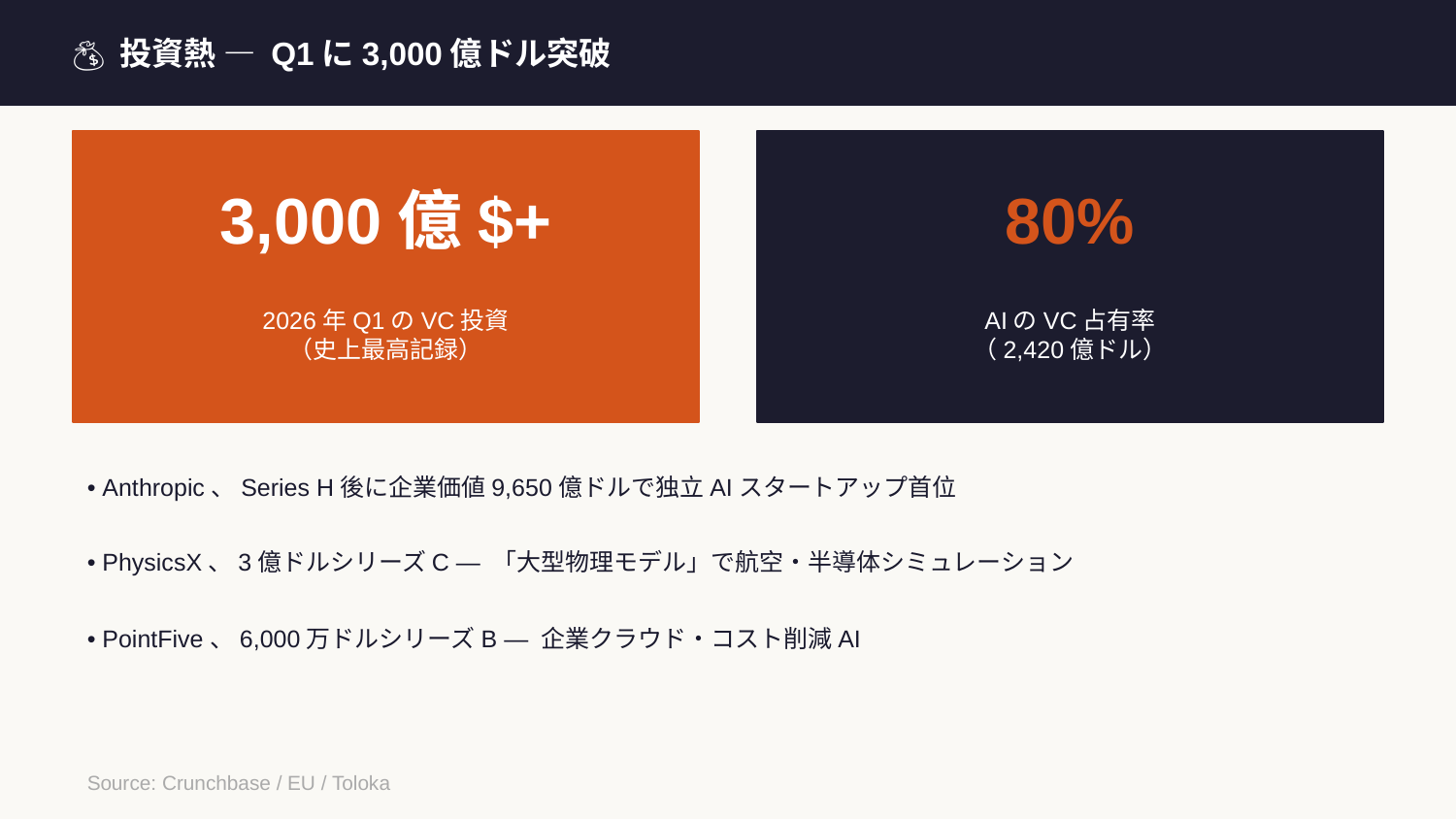

💰 投資熱 — Q1に3,000億ドル突破

3,000億$+
80%
2026年Q1のVC投資
（史上最高記録）
AIのVC占有率
（2,420億ドル）
• Anthropic、Series H後に企業価値9,650億ドルで独立AIスタートアップ首位
• PhysicsX、3億ドルシリーズC — 「大型物理モデル」で航空・半導体シミュレーション
• PointFive、6,000万ドルシリーズB — 企業クラウド・コスト削減AI
Source: Crunchbase / EU / Toloka